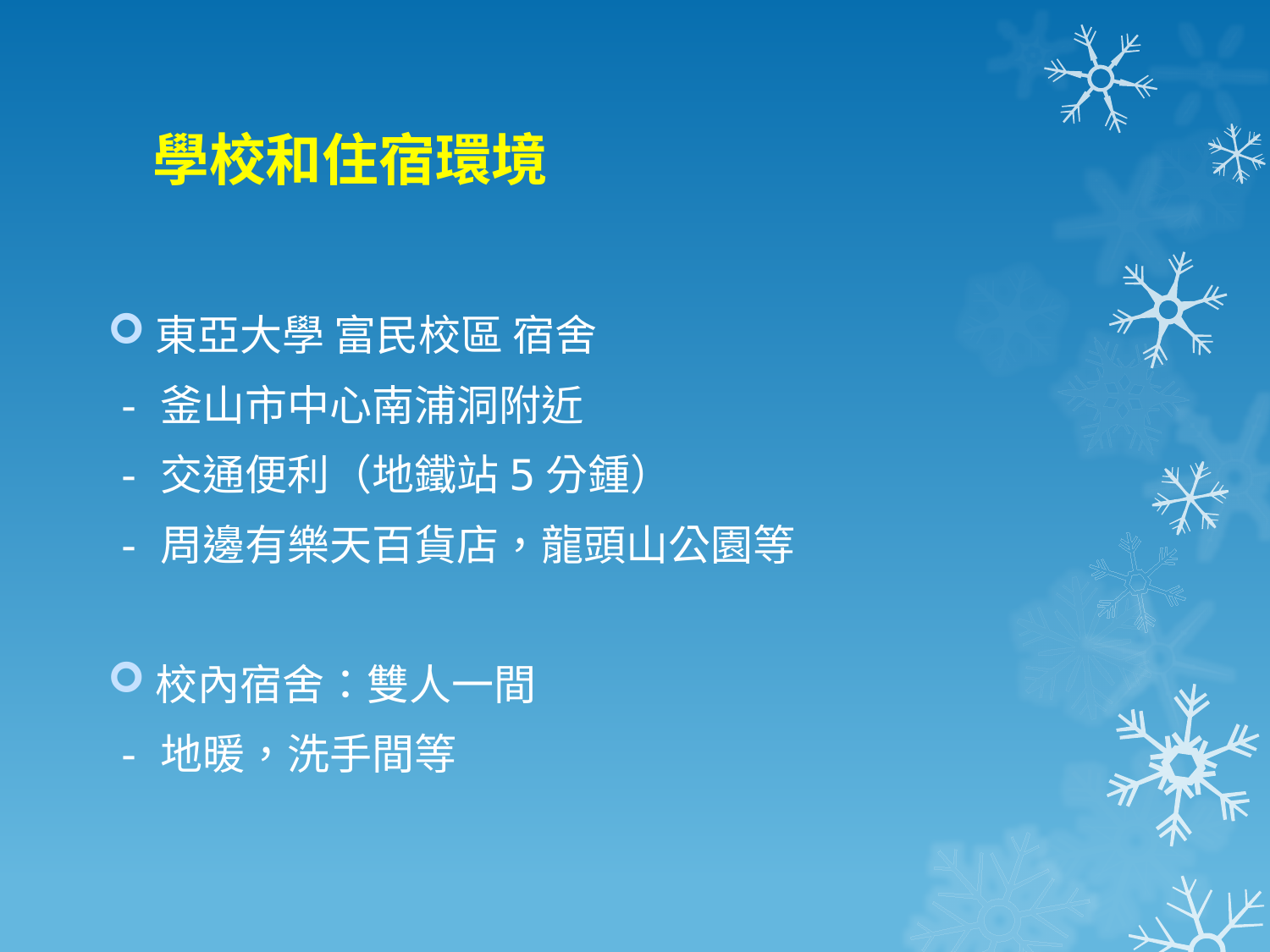

# 學校和住宿環境
東亞大學 富民校區 宿舍
 - 釜山市中心南浦洞附近
 - 交通便利（地鐵站5分鍾）
 - 周邊有樂天百貨店，龍頭山公園等

校內宿舍：雙人一間
 - 地暖，洗手間等